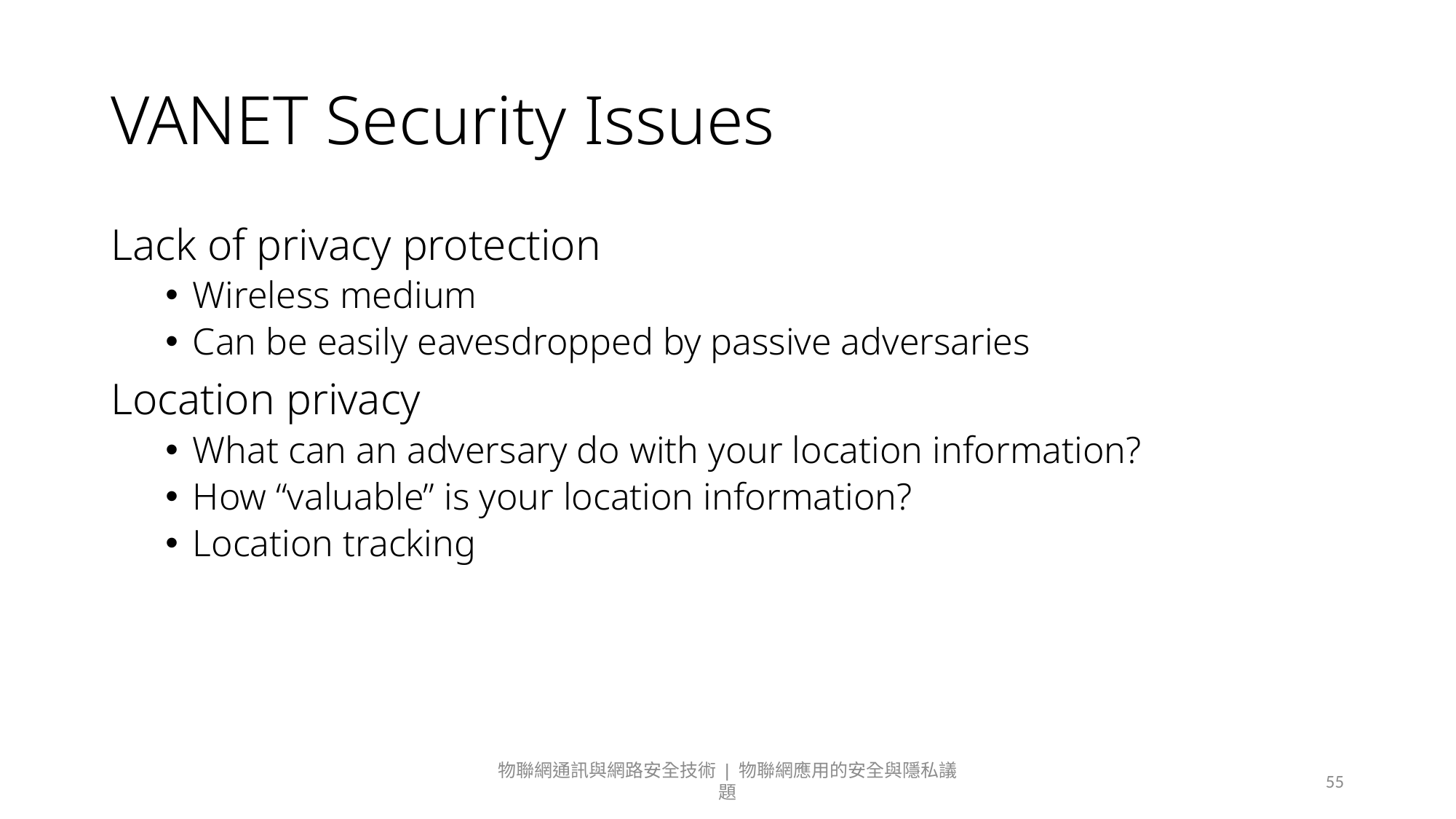

# VANET Security Issues
Lack of privacy protection
Wireless medium
Can be easily eavesdropped by passive adversaries
Location privacy
What can an adversary do with your location information?
How “valuable” is your location information?
Location tracking

物聯網通訊與網路安全技術 | 物聯網應用的安全與隱私議題
55